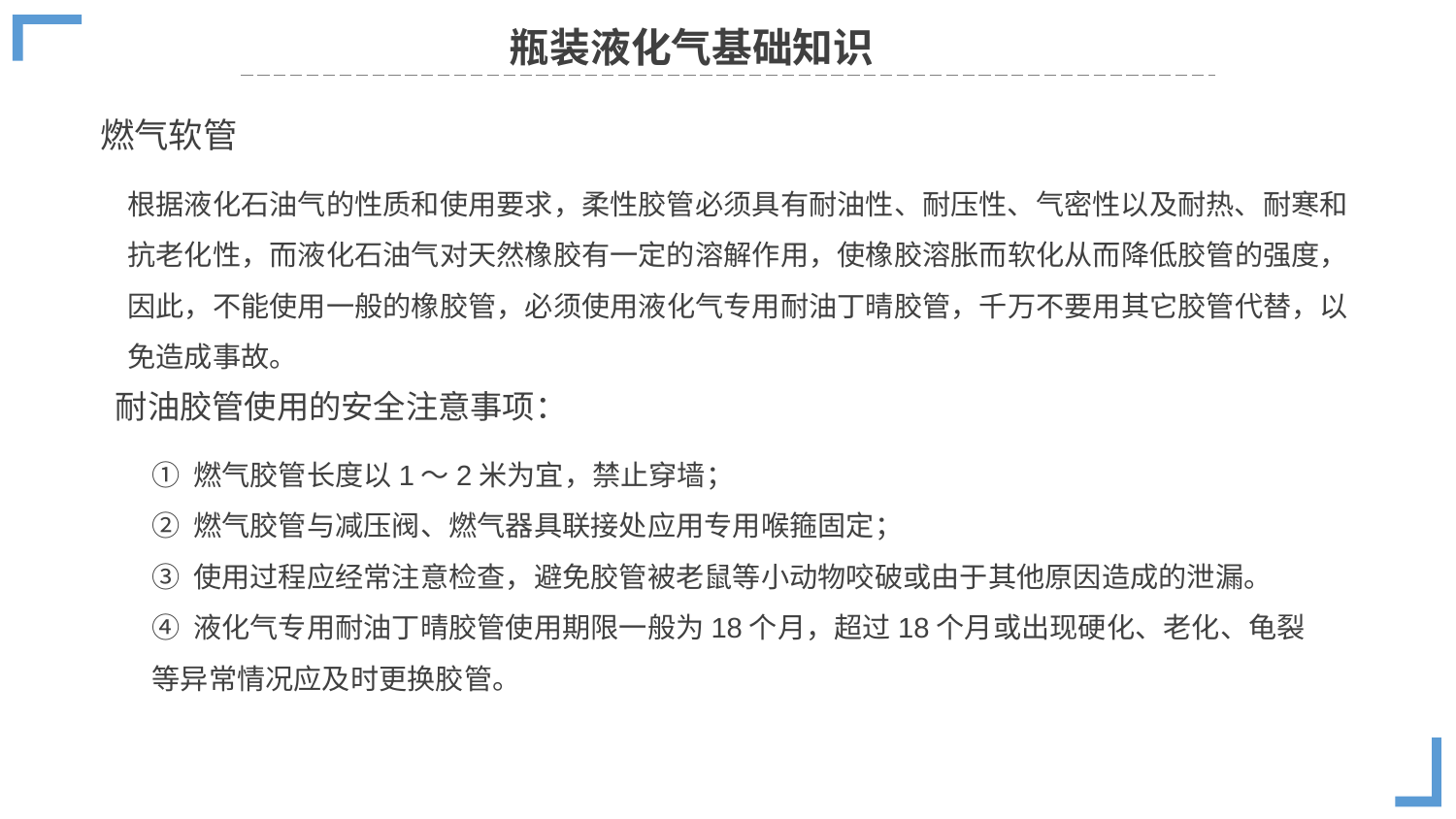

瓶装液化气基础知识
燃气软管
根据液化石油气的性质和使用要求，柔性胶管必须具有耐油性、耐压性、气密性以及耐热、耐寒和抗老化性，而液化石油气对天然橡胶有一定的溶解作用，使橡胶溶胀而软化从而降低胶管的强度，因此，不能使用一般的橡胶管，必须使用液化气专用耐油丁晴胶管，千万不要用其它胶管代替，以免造成事故。
耐油胶管使用的安全注意事项：
① 燃气胶管长度以1～2米为宜，禁止穿墙；
② 燃气胶管与减压阀、燃气器具联接处应用专用喉箍固定；
③ 使用过程应经常注意检查，避免胶管被老鼠等小动物咬破或由于其他原因造成的泄漏。
④ 液化气专用耐油丁晴胶管使用期限一般为18个月，超过18个月或出现硬化、老化、龟裂等异常情况应及时更换胶管。